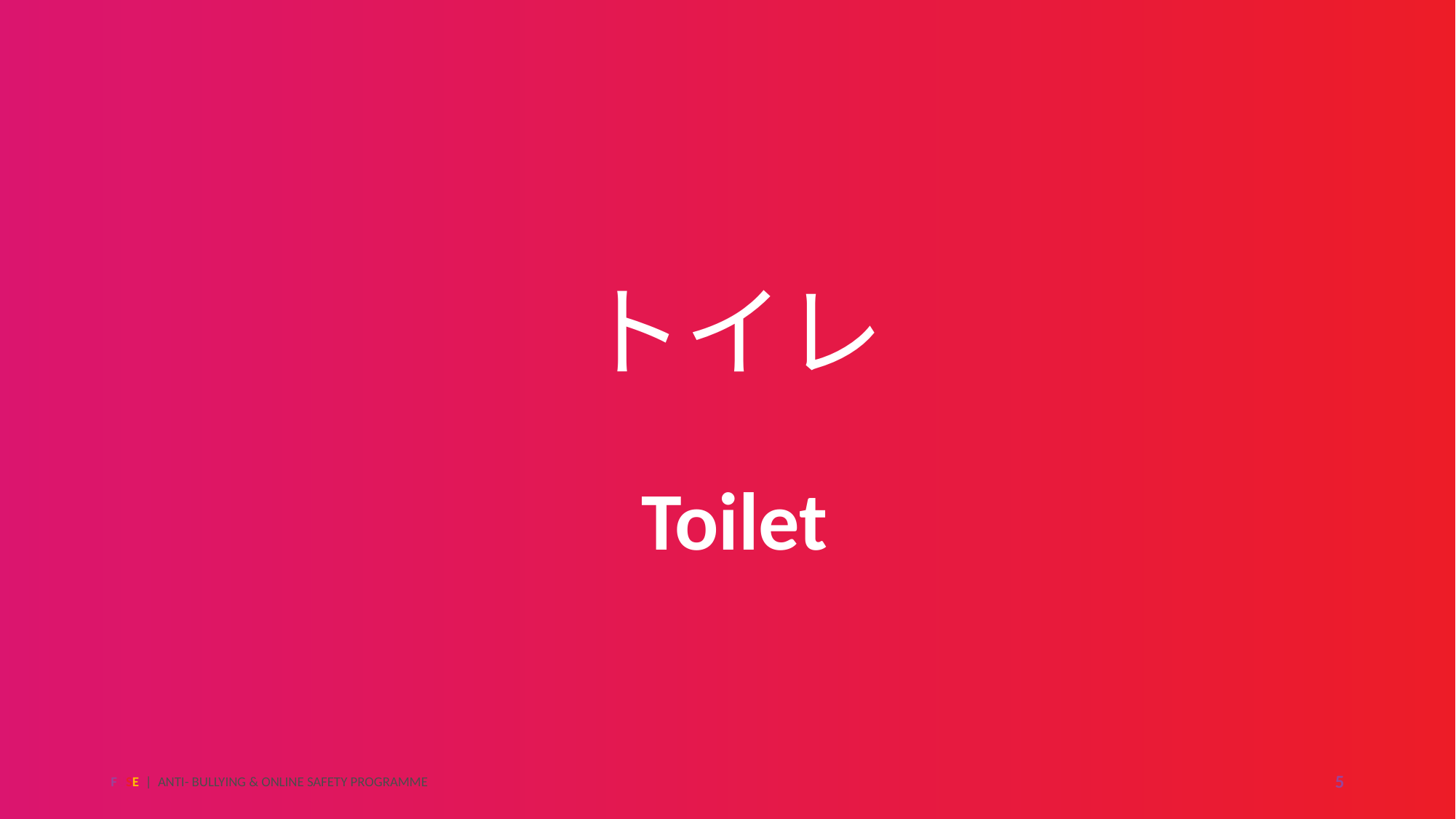

トイレ
Toilet
FUSE  |  ANTI- BULLYING & ONLINE SAFETY PROGRAMME
5